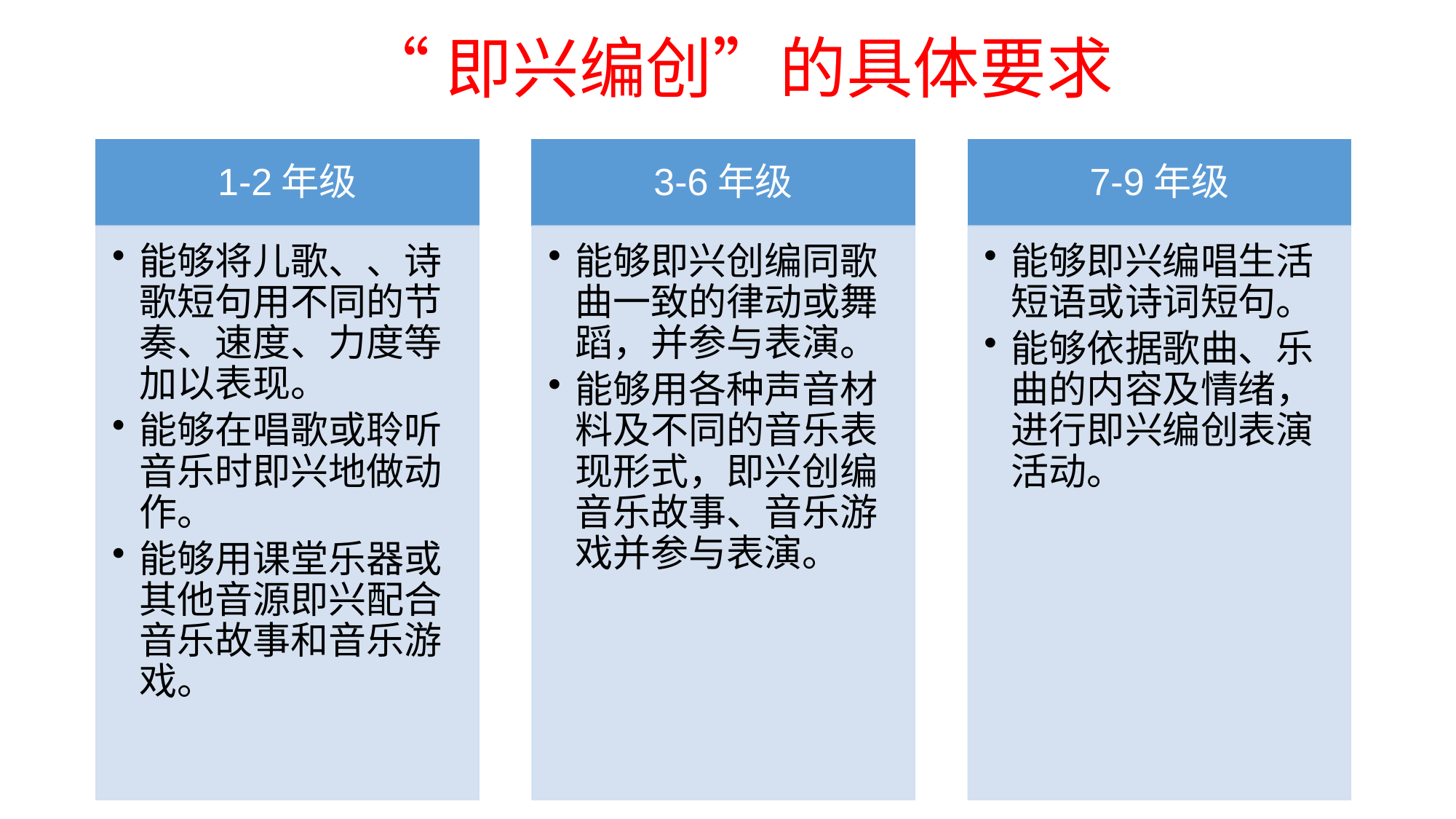

# “即兴编创”的具体要求
1-2年级
能够将儿歌、、诗歌短句用不同的节奏、速度、力度等加以表现。
能够在唱歌或聆听音乐时即兴地做动作。
能够用课堂乐器或其他音源即兴配合音乐故事和音乐游戏。
3-6年级
能够即兴创编同歌曲一致的律动或舞蹈，并参与表演。
能够用各种声音材料及不同的音乐表现形式，即兴创编音乐故事、音乐游戏并参与表演。
7-9年级
能够即兴编唱生活短语或诗词短句。
能够依据歌曲、乐曲的内容及情绪，进行即兴编创表演活动。